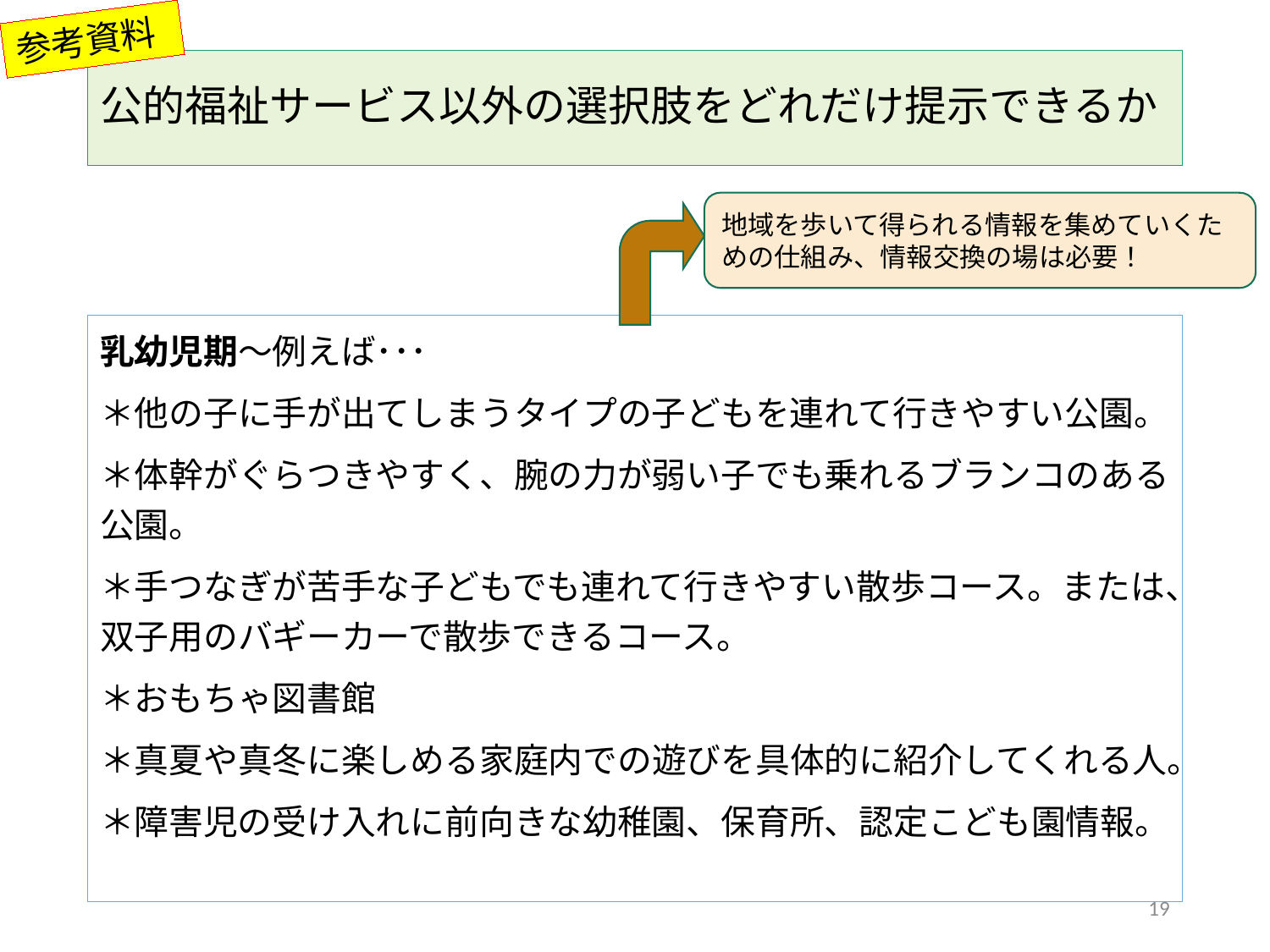

参考資料
# 公的福祉サービス以外の選択肢をどれだけ提示できるか
地域を歩いて得られる情報を集めていくための仕組み、情報交換の場は必要！

乳幼児期～例えば･･･
＊他の子に手が出てしまうタイプの子どもを連れて行きやすい公園。
＊体幹がぐらつきやすく、腕の力が弱い子でも乗れるブランコのある公園。
＊手つなぎが苦手な子どもでも連れて行きやすい散歩コース。または、双子用のバギーカーで散歩できるコース。
＊おもちゃ図書館
＊真夏や真冬に楽しめる家庭内での遊びを具体的に紹介してくれる人。
＊障害児の受け入れに前向きな幼稚園、保育所、認定こども園情報。
19